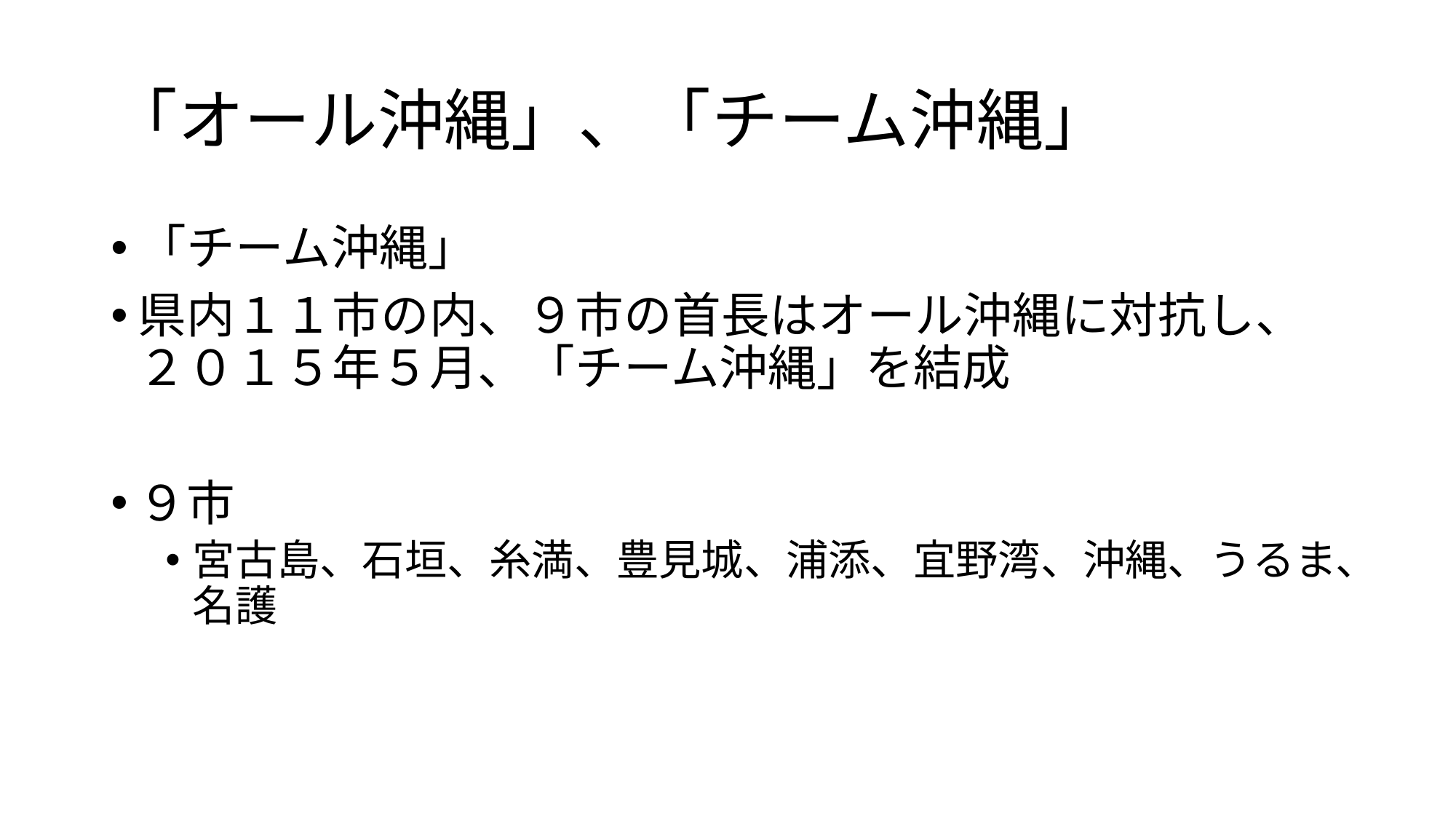

# 「オール沖縄」、「チーム沖縄」
「チーム沖縄」
県内１１市の内、９市の首長はオール沖縄に対抗し、２０１５年５月、「チーム沖縄」を結成

９市
宮古島、石垣、糸満、豊見城、浦添、宜野湾、沖縄、うるま、名護